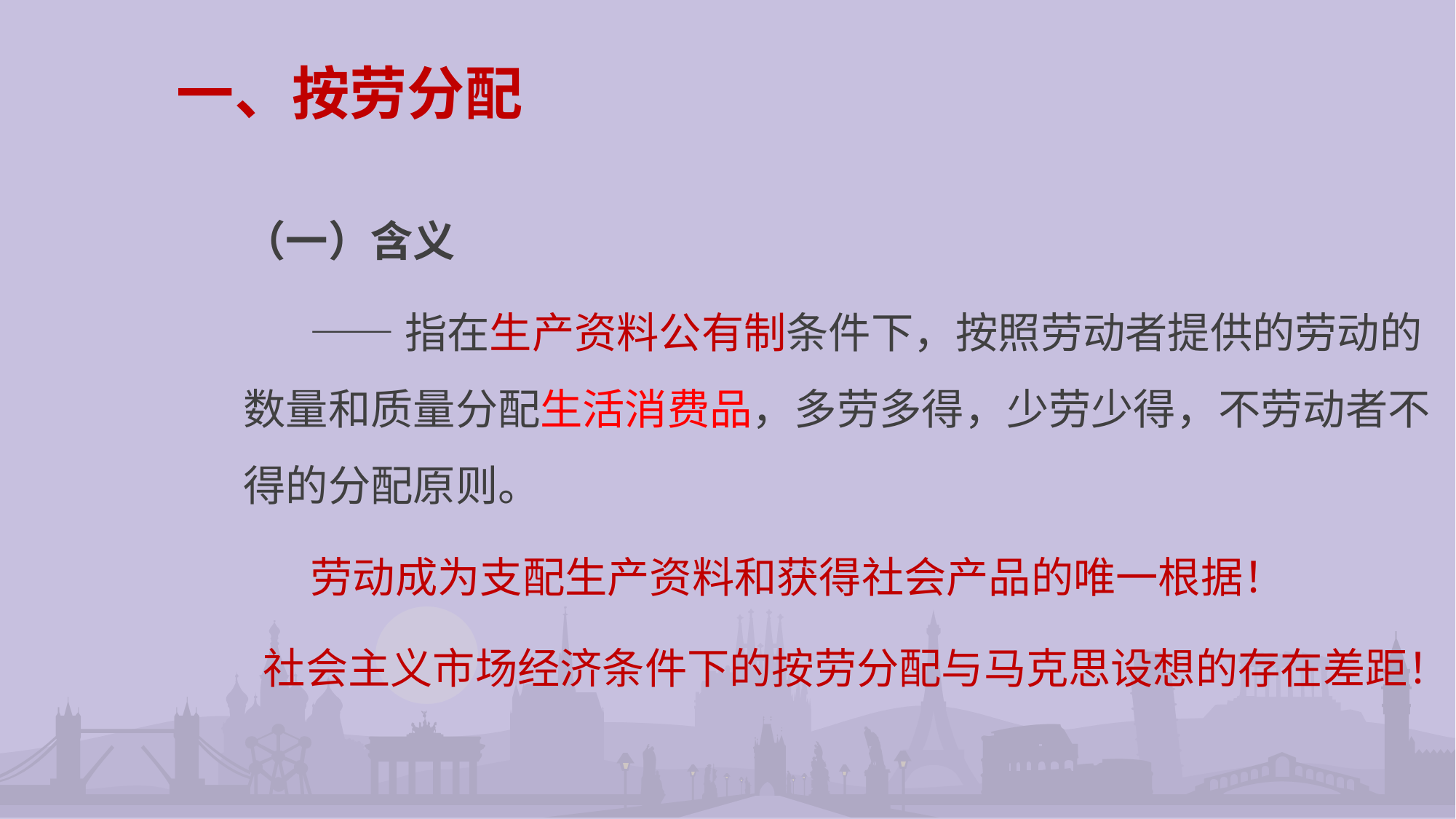

# 一、按劳分配
（一）含义
       ——指在生产资料公有制条件下，按照劳动者提供的劳动的数量和质量分配生活消费品，多劳多得，少劳少得，不劳动者不得的分配原则。
      劳动成为支配生产资料和获得社会产品的唯一根据！
 社会主义市场经济条件下的按劳分配与马克思设想的存在差距！